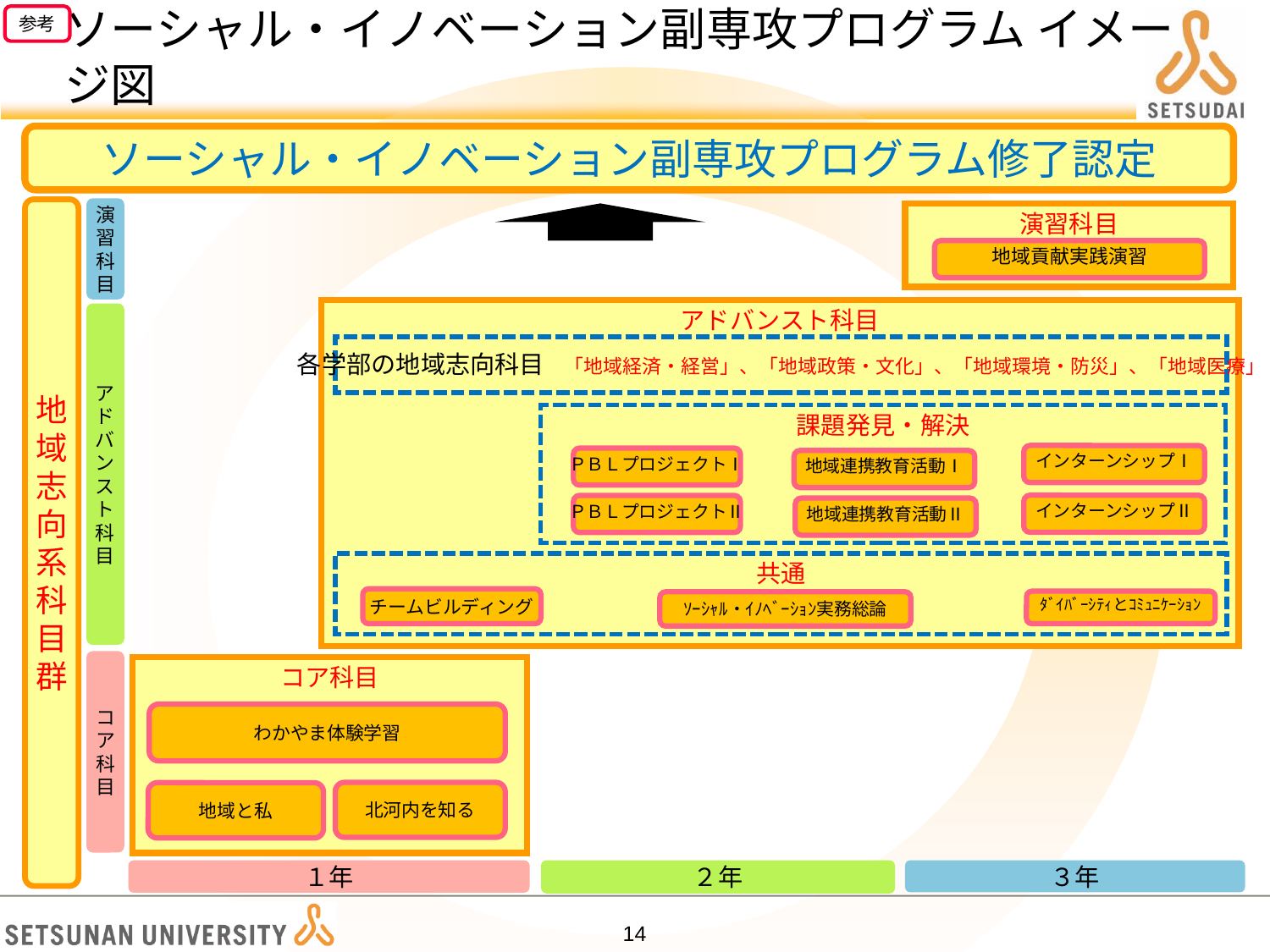

参考
# ソーシャル・イノベーション副専攻プログラム イメージ図
ソーシャル・イノベーション副専攻プログラム修了認定

演習科目
演
習
科
目
地域貢献実践演習
アドバンスト科目
各学部の地域志向科目　「地域経済・経営」、「地域政策・文化」、「地域環境・防災」、「地域医療」
課題発見・解決
インターンシップⅠ
ＰＢＬプロジェクトⅠ
地域連携教育活動Ⅰ
ア
ド
バ
ン
ス
ト
科
目
インターンシップⅡ
ＰＢＬプロジェクトⅡ
地域連携教育活動Ⅱ
地
域
志
向
系
科
目
群
共通
チームビルディング
ﾀﾞｲﾊﾞｰｼﾃｨとｺﾐｭﾆｹｰｼｮﾝ
ｿｰｼｬﾙ・ｲﾉﾍﾞｰｼｮﾝ実務総論
コア科目
１年
２年
わかやま体験学習
３年
コ
ア
科
目
北河内を知る
地域と私
14